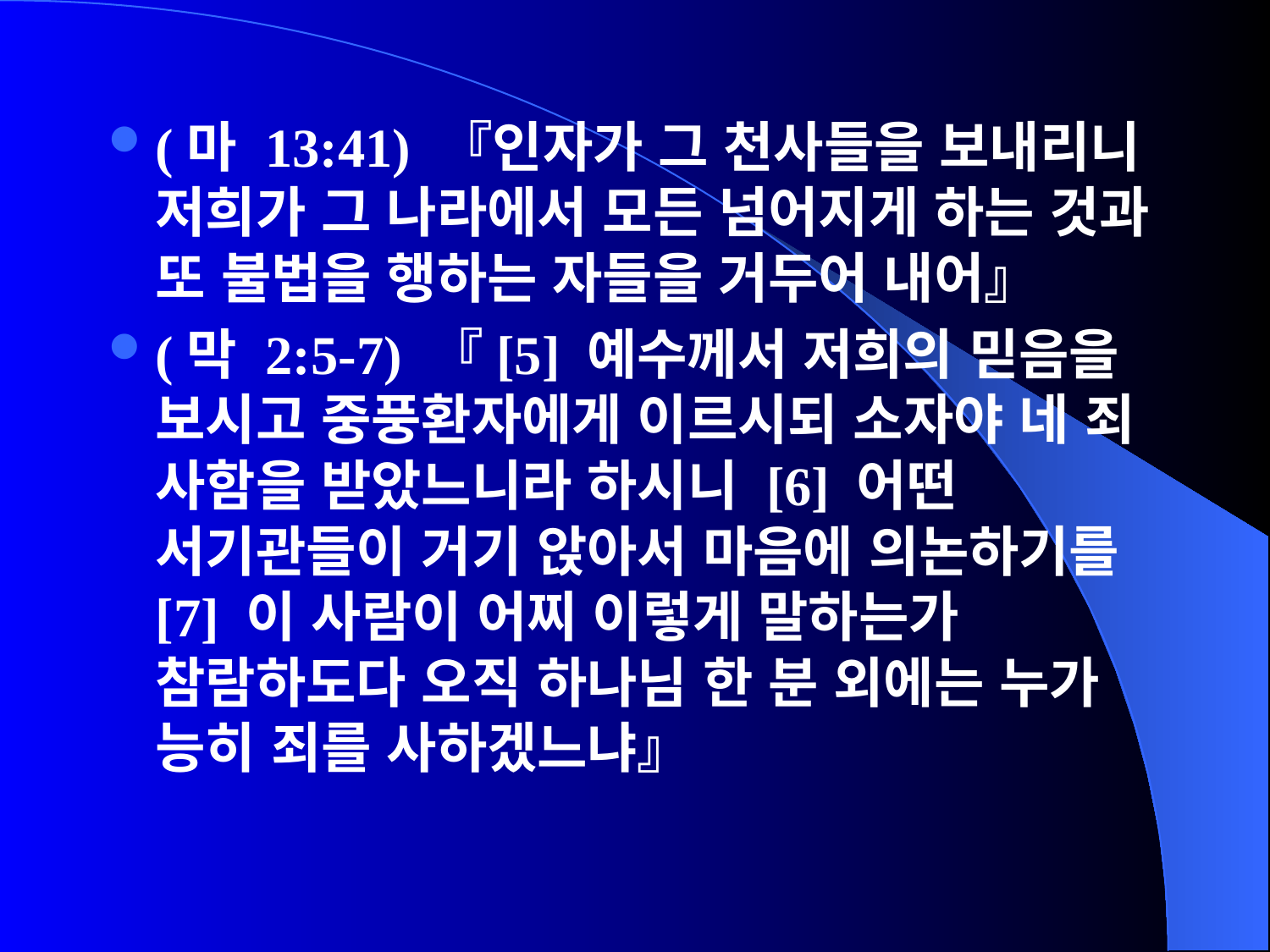

(마 13:41) 『인자가 그 천사들을 보내리니 저희가 그 나라에서 모든 넘어지게 하는 것과 또 불법을 행하는 자들을 거두어 내어』
(막 2:5-7) 『[5] 예수께서 저희의 믿음을 보시고 중풍환자에게 이르시되 소자야 네 죄 사함을 받았느니라 하시니 [6] 어떤 서기관들이 거기 앉아서 마음에 의논하기를 [7] 이 사람이 어찌 이렇게 말하는가 참람하도다 오직 하나님 한 분 외에는 누가 능히 죄를 사하겠느냐』